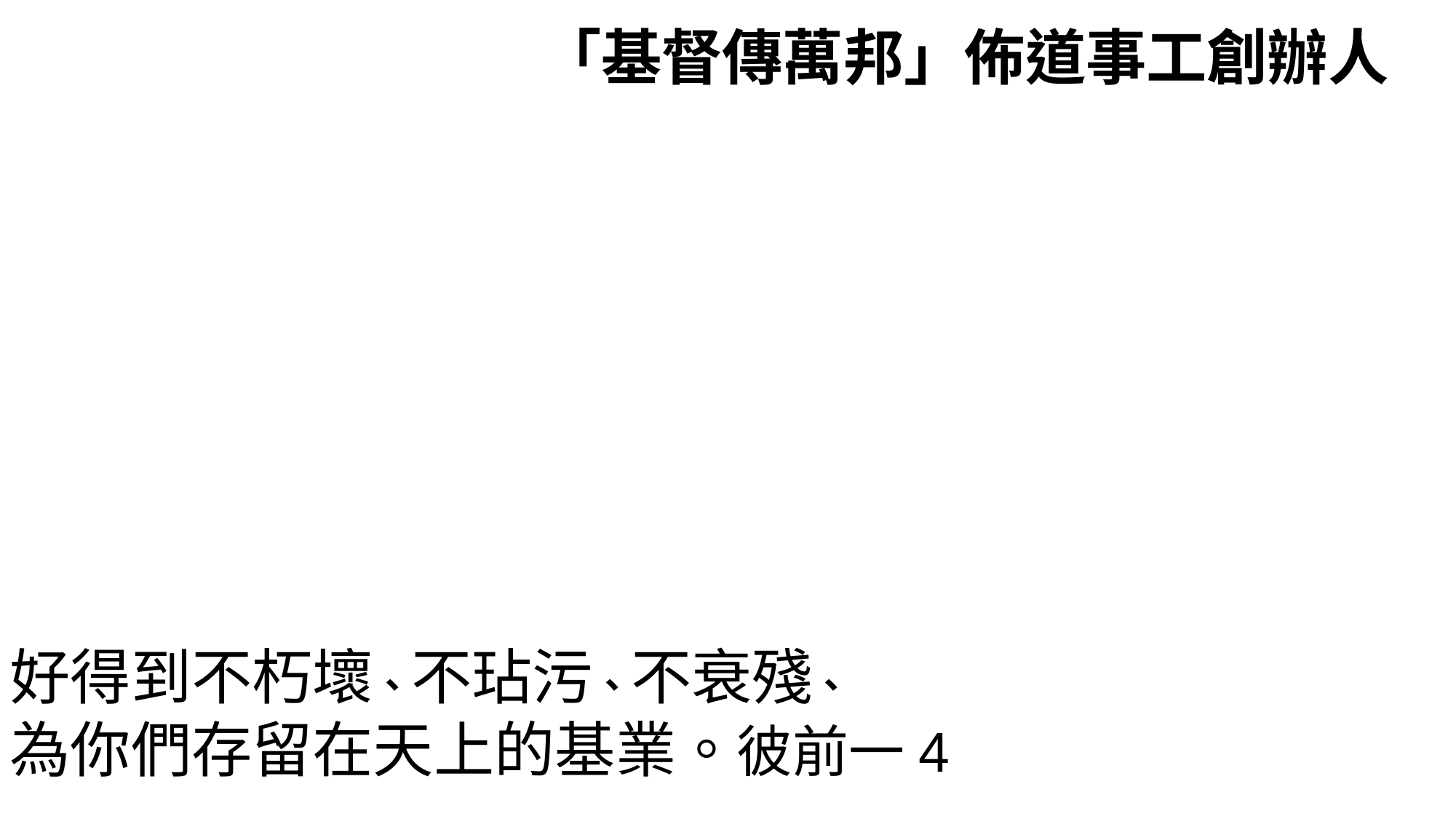

「基督傳萬邦」佈道事工創辦人
好得到不朽壞、不玷污、不衰殘、
為你們存留在天上的基業。彼前一4